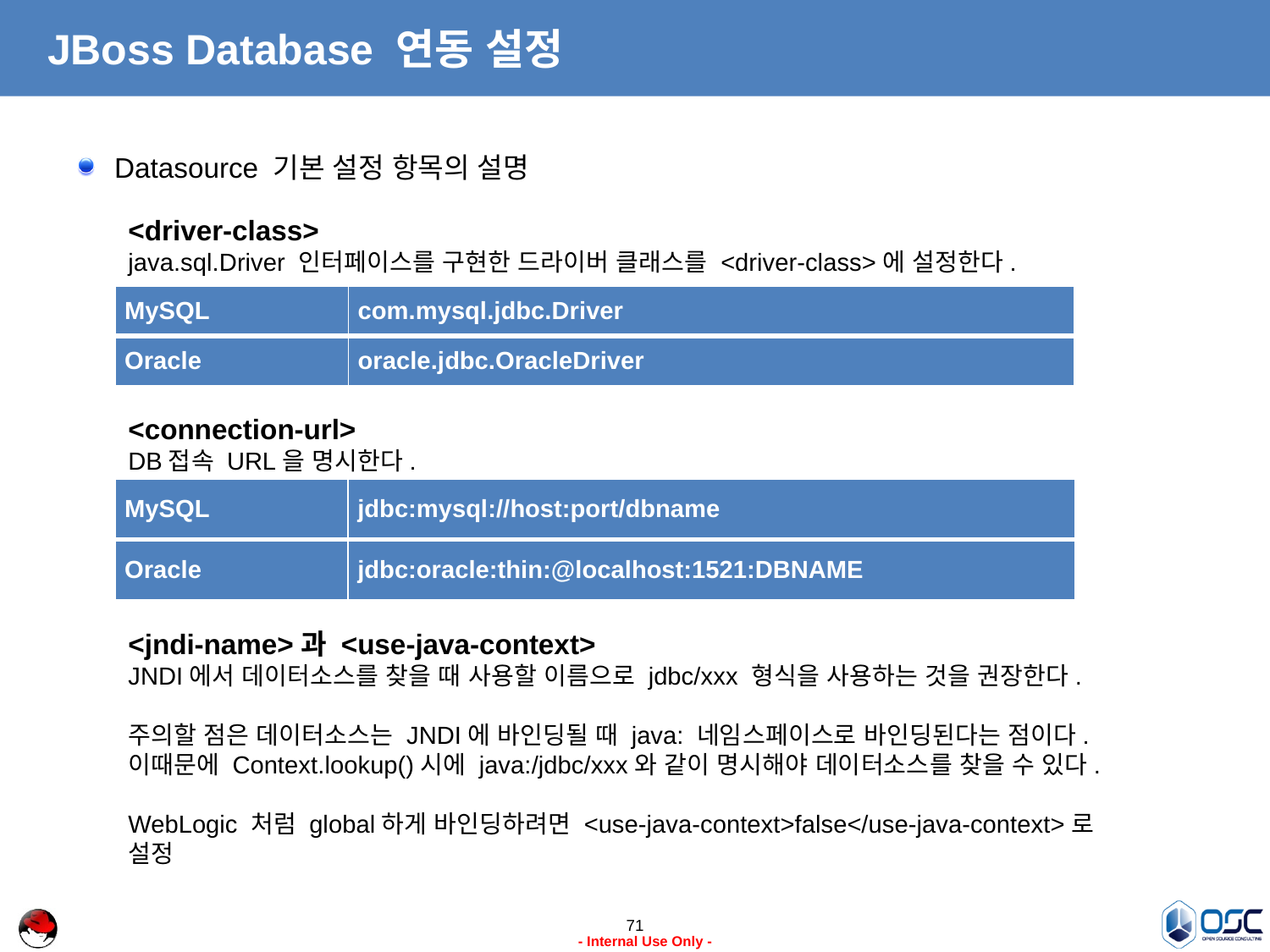

# JBoss Database 연동 설정
Datasource 기본 설정 항목의 설명
<driver-class>
java.sql.Driver 인터페이스를 구현한 드라이버 클래스를 <driver-class>에 설정한다.

<connection-url>
DB접속 URL을 명시한다.

<jndi-name>과 <use-java-context>
JNDI에서 데이터소스를 찾을 때 사용할 이름으로 jdbc/xxx 형식을 사용하는 것을 권장한다.

주의할 점은 데이터소스는 JNDI에 바인딩될 때 java: 네임스페이스로 바인딩된다는 점이다.
이때문에 Context.lookup()시에 java:/jdbc/xxx와 같이 명시해야 데이터소스를 찾을 수 있다.

WebLogic 처럼 global하게 바인딩하려면 <use-java-context>false</use-java-context>로 설정
| MySQL | com.mysql.jdbc.Driver |
| --- | --- |
| Oracle | oracle.jdbc.OracleDriver |
| MySQL | jdbc:mysql://host:port/dbname |
| --- | --- |
| Oracle | jdbc:oracle:thin:@localhost:1521:DBNAME |